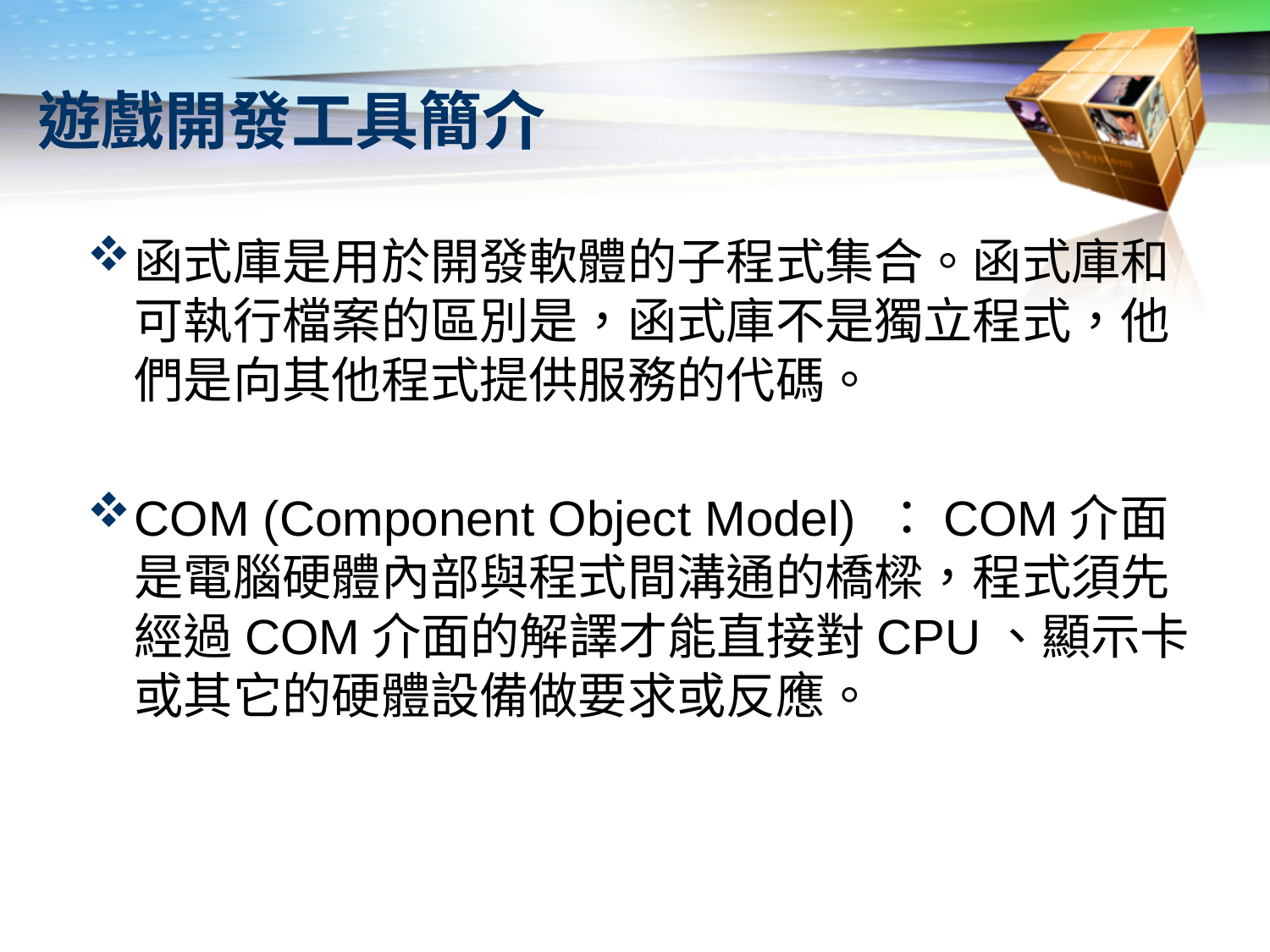

# 遊戲開發工具簡介
函式庫是用於開發軟體的子程式集合。函式庫和可執行檔案的區別是，函式庫不是獨立程式，他們是向其他程式提供服務的代碼。

COM (Component Object Model) ：COM介面是電腦硬體內部與程式間溝通的橋樑，程式須先經過COM介面的解譯才能直接對CPU、顯示卡或其它的硬體設備做要求或反應。